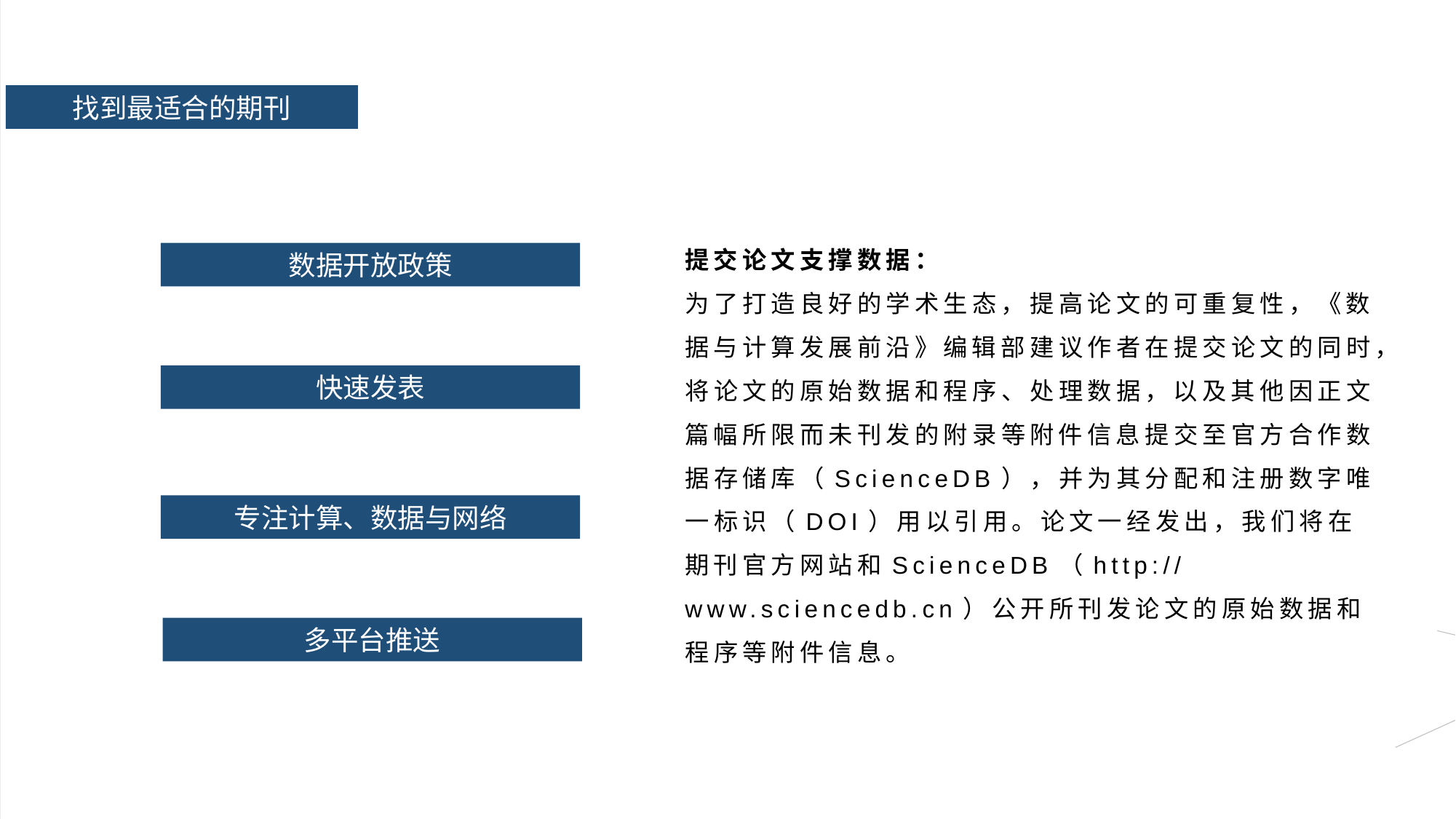

找到最适合的期刊
提交论文支撑数据：
为了打造良好的学术生态，提高论文的可重复性，《数据与计算发展前沿》编辑部建议作者在提交论文的同时，将论文的原始数据和程序、处理数据，以及其他因正文篇幅所限而未刊发的附录等附件信息提交至官方合作数据存储库（ScienceDB），并为其分配和注册数字唯一标识（DOI）用以引用。论文一经发出，我们将在期刊官方网站和ScienceDB（http://www.sciencedb.cn）公开所刊发论文的原始数据和程序等附件信息。
数据开放政策
快速发表
专注计算、数据与网络
多平台推送